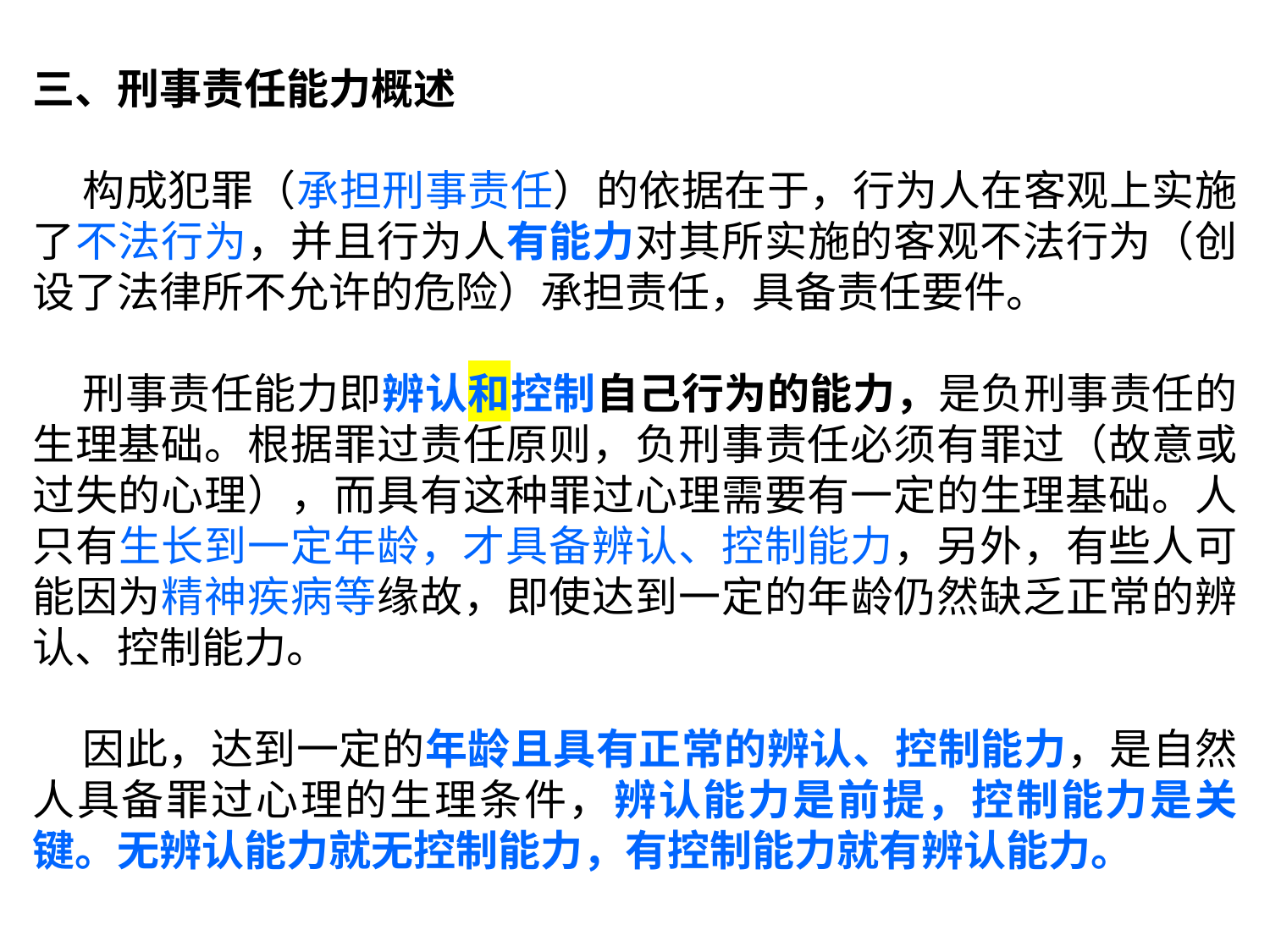

三、刑事责任能力概述

    构成犯罪（承担刑事责任）的依据在于，行为人在客观上实施了不法行为，并且行为人有能力对其所实施的客观不法行为（创设了法律所不允许的危险）承担责任，具备责任要件。

    刑事责任能力即辨认和控制自己行为的能力，是负刑事责任的生理基础。根据罪过责任原则，负刑事责任必须有罪过（故意或过失的心理），而具有这种罪过心理需要有一定的生理基础。人只有生长到一定年龄，才具备辨认、控制能力，另外，有些人可能因为精神疾病等缘故，即使达到一定的年龄仍然缺乏正常的辨认、控制能力。

    因此，达到一定的年龄且具有正常的辨认、控制能力，是自然人具备罪过心理的生理条件，辨认能力是前提，控制能力是关键。无辨认能力就无控制能力，有控制能力就有辨认能力。